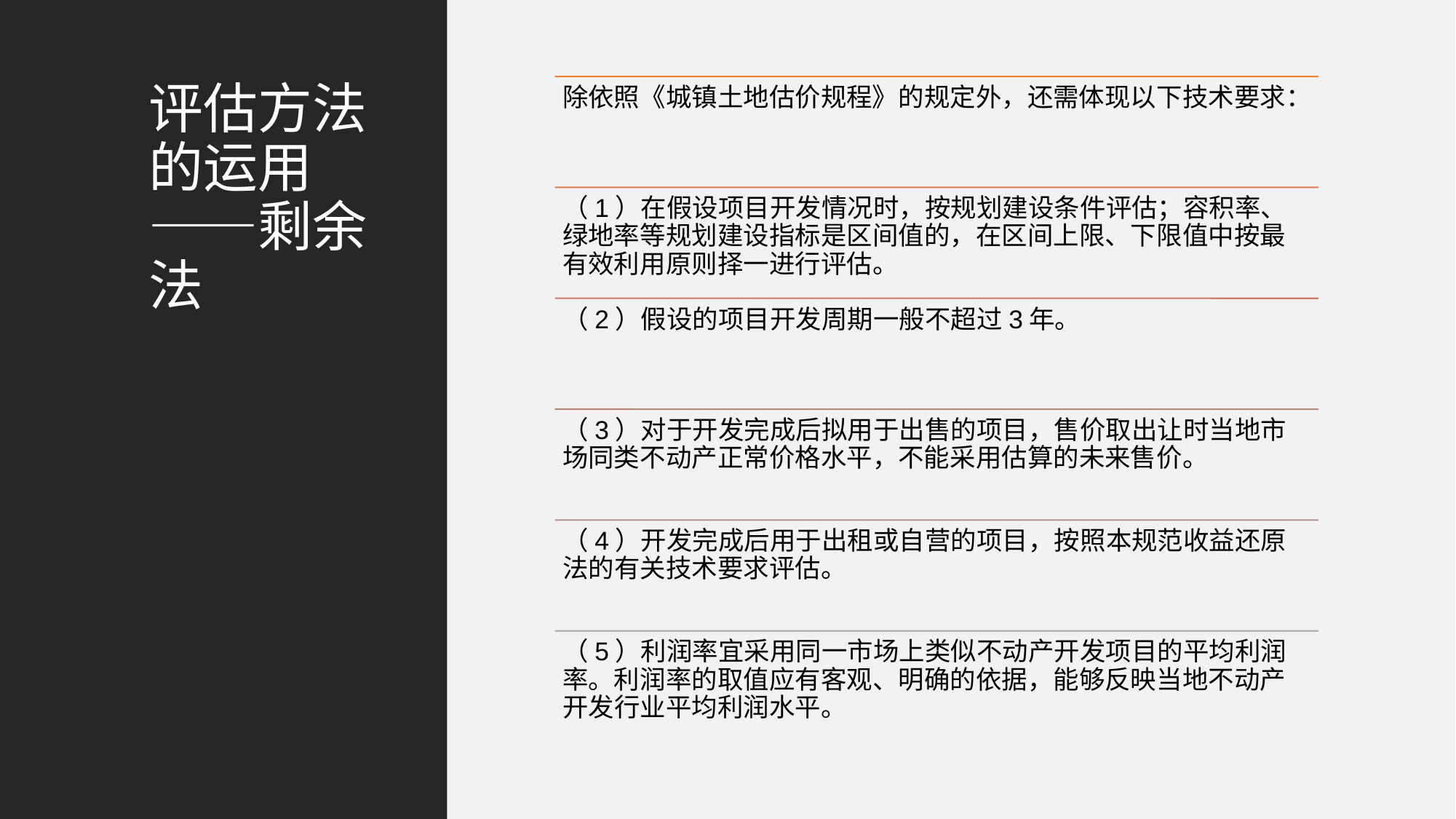

# 评估方法的运用——剩余法
除依照《城镇土地估价规程》的规定外，还需体现以下技术要求：
（1）在假设项目开发情况时，按规划建设条件评估；容积率、绿地率等规划建设指标是区间值的，在区间上限、下限值中按最有效利用原则择一进行评估。
（2）假设的项目开发周期一般不超过3年。
（3）对于开发完成后拟用于出售的项目，售价取出让时当地市场同类不动产正常价格水平，不能采用估算的未来售价。
（4）开发完成后用于出租或自营的项目，按照本规范收益还原法的有关技术要求评估。
（5）利润率宜采用同一市场上类似不动产开发项目的平均利润率。利润率的取值应有客观、明确的依据，能够反映当地不动产开发行业平均利润水平。